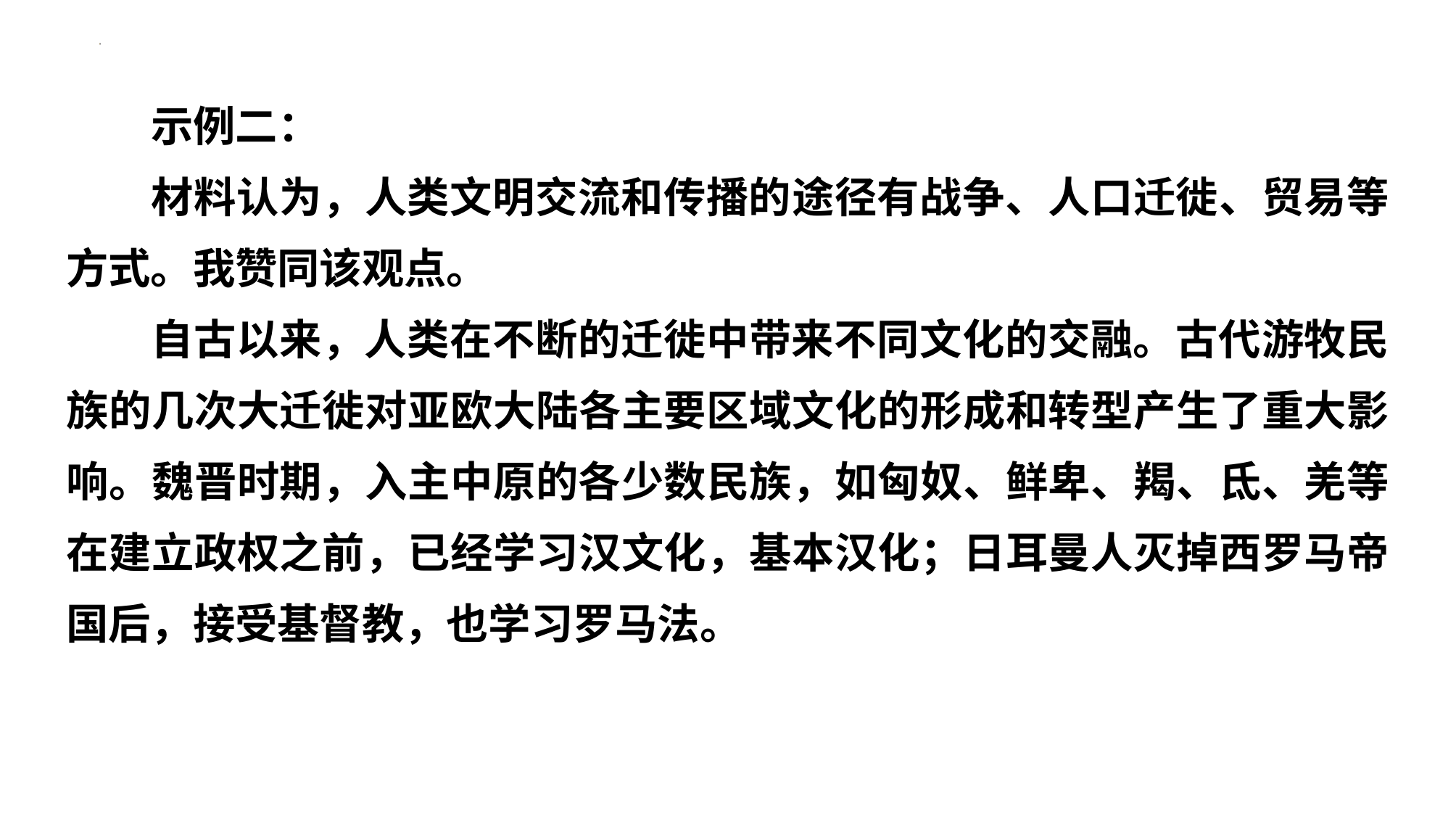

示例二：
材料认为，人类文明交流和传播的途径有战争、人口迁徙、贸易等方式。我赞同该观点。
自古以来，人类在不断的迁徙中带来不同文化的交融。古代游牧民族的几次大迁徙对亚欧大陆各主要区域文化的形成和转型产生了重大影响。魏晋时期，入主中原的各少数民族，如匈奴、鲜卑、羯、氐、羌等在建立政权之前，已经学习汉文化，基本汉化；日耳曼人灭掉西罗马帝国后，接受基督教，也学习罗马法。